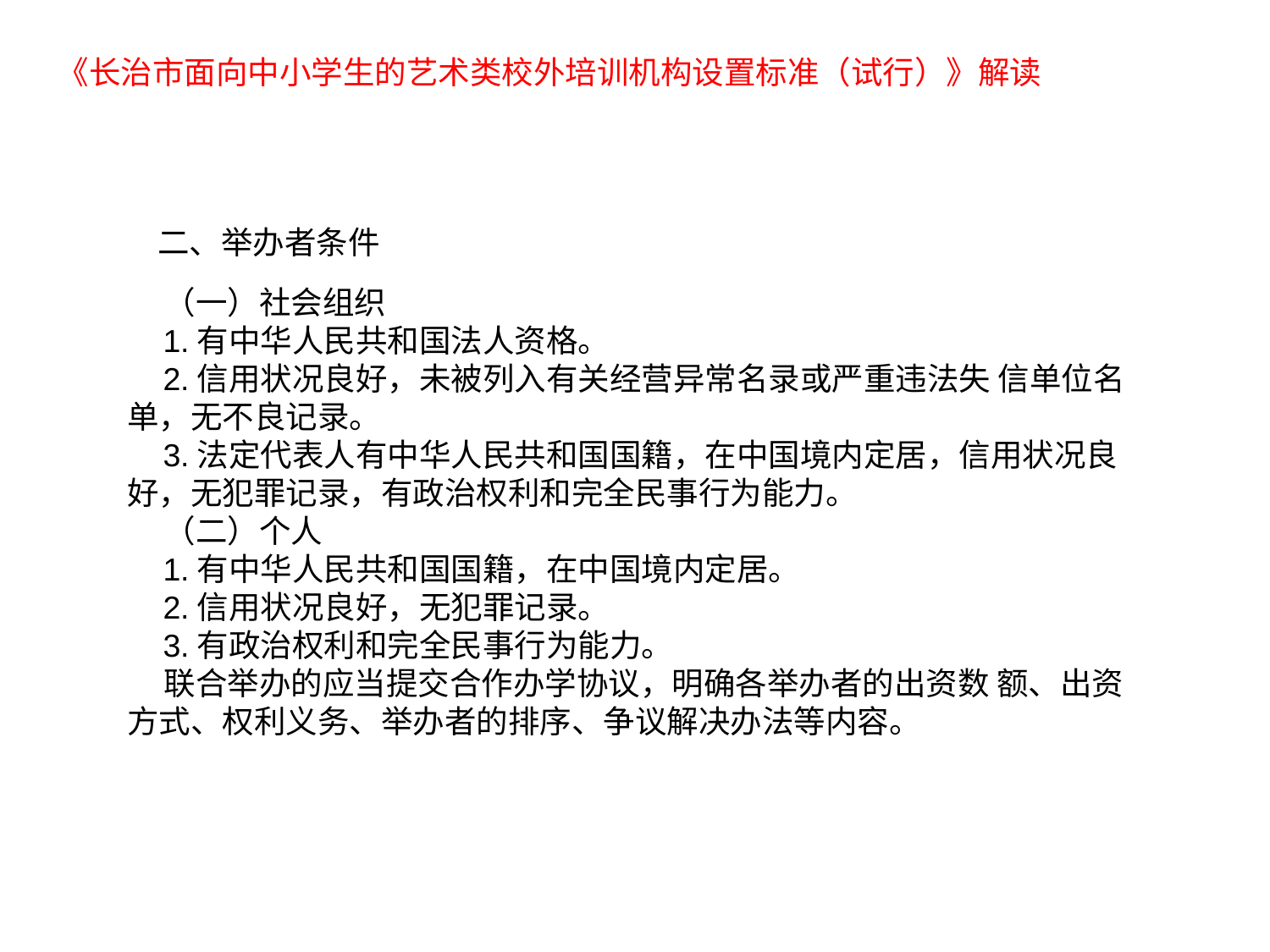

《长治市面向中小学生的艺术类校外培训机构设置标准（试行）》解读
二、举办者条件
    （一）社会组织
    1.有中华人民共和国法人资格。
    2.信用状况良好，未被列入有关经营异常名录或严重违法失 信单位名单，无不良记录。
    3.法定代表人有中华人民共和国国籍，在中国境内定居，信用状况良好，无犯罪记录，有政治权利和完全民事行为能力。
    （二）个人
    1.有中华人民共和国国籍，在中国境内定居。
    2.信用状况良好，无犯罪记录。
    3.有政治权利和完全民事行为能力。
    联合举办的应当提交合作办学协议，明确各举办者的出资数 额、出资方式、权利义务、举办者的排序、争议解决办法等内容。